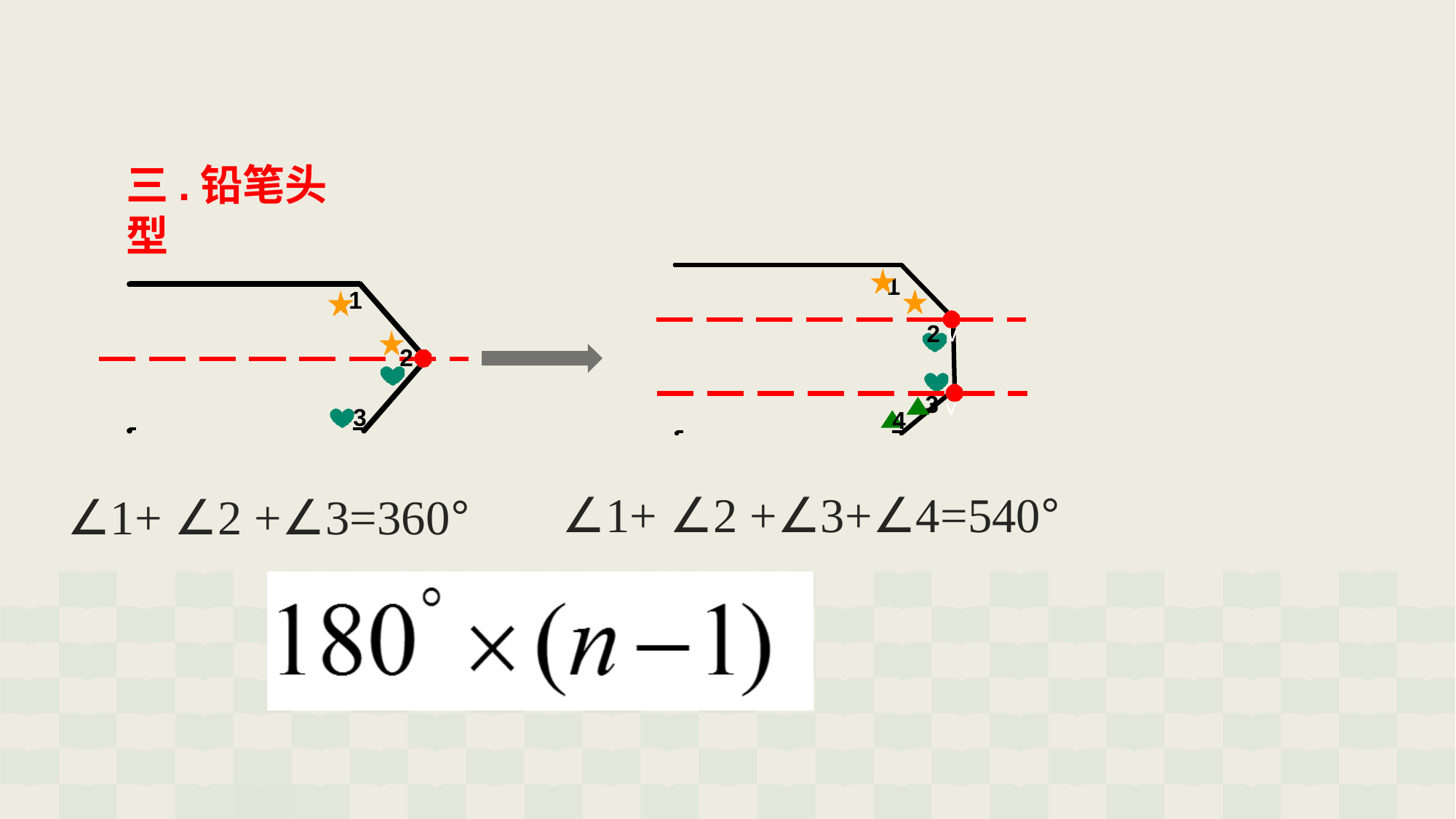

三.铅笔头型

1

1

2 v

2

3 v

 	3
 	4

∠1+ ∠2 +∠3+∠4=540°
∠1+ ∠2 +∠3=360°